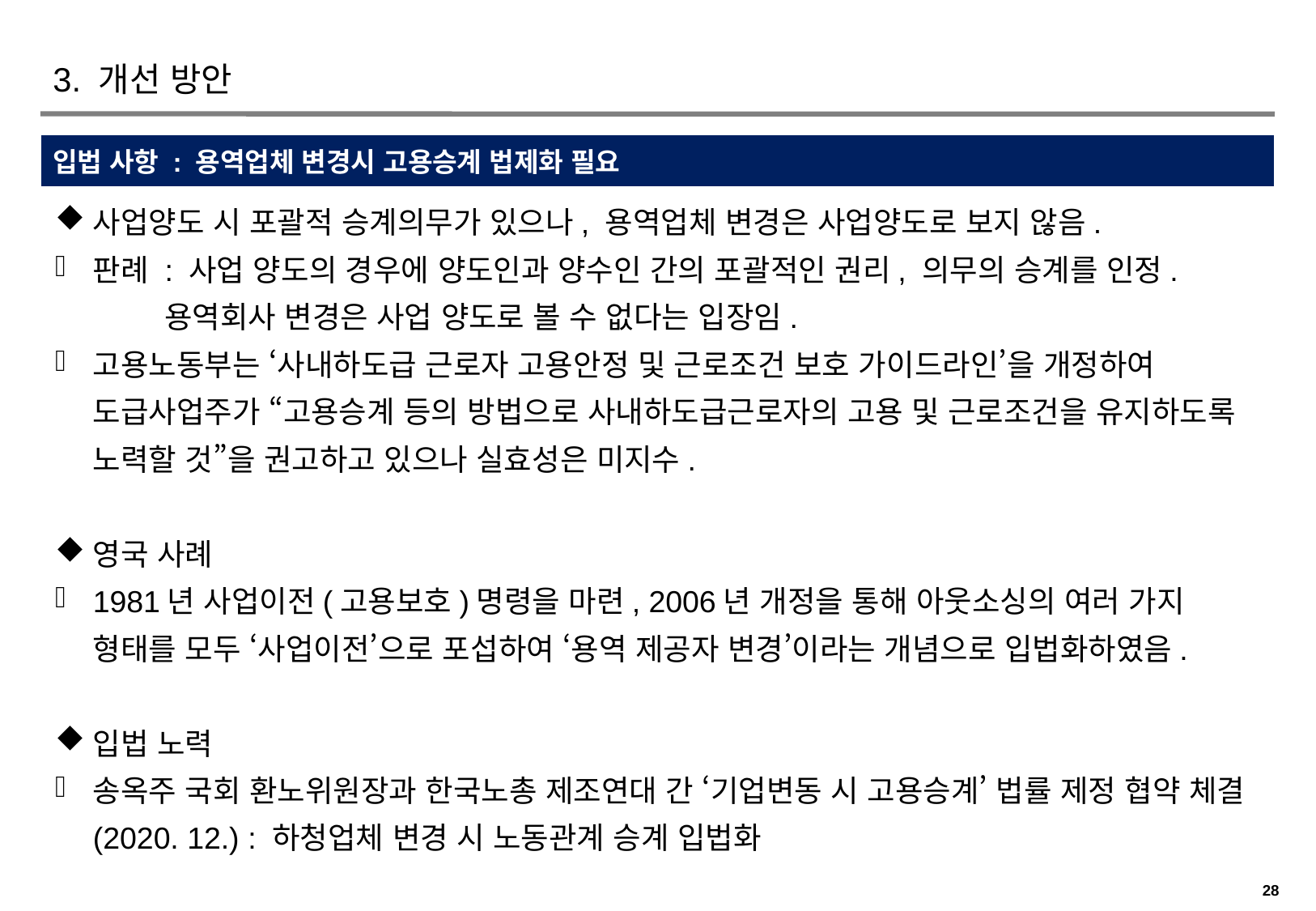

# 3. 개선 방안
입법 사항 : 용역업체 변경시 고용승계 법제화 필요
사업양도 시 포괄적 승계의무가 있으나, 용역업체 변경은 사업양도로 보지 않음.
판례 : 사업 양도의 경우에 양도인과 양수인 간의 포괄적인 권리, 의무의 승계를 인정.
            용역회사 변경은 사업 양도로 볼 수 없다는 입장임.
고용노동부는 ‘사내하도급 근로자 고용안정 및 근로조건 보호 가이드라인’을 개정하여 도급사업주가 “고용승계 등의 방법으로 사내하도급근로자의 고용 및 근로조건을 유지하도록 노력할 것”을 권고하고 있으나 실효성은 미지수.

영국 사례
1981년 사업이전(고용보호)명령을 마련, 2006년 개정을 통해 아웃소싱의 여러 가지 형태를 모두 ‘사업이전’으로 포섭하여 ‘용역 제공자 변경’이라는 개념으로 입법화하였음.

입법 노력
송옥주 국회 환노위원장과 한국노총 제조연대 간 ‘기업변동 시 고용승계’ 법률 제정 협약 체결(2020. 12.) : 하청업체 변경 시 노동관계 승계 입법화